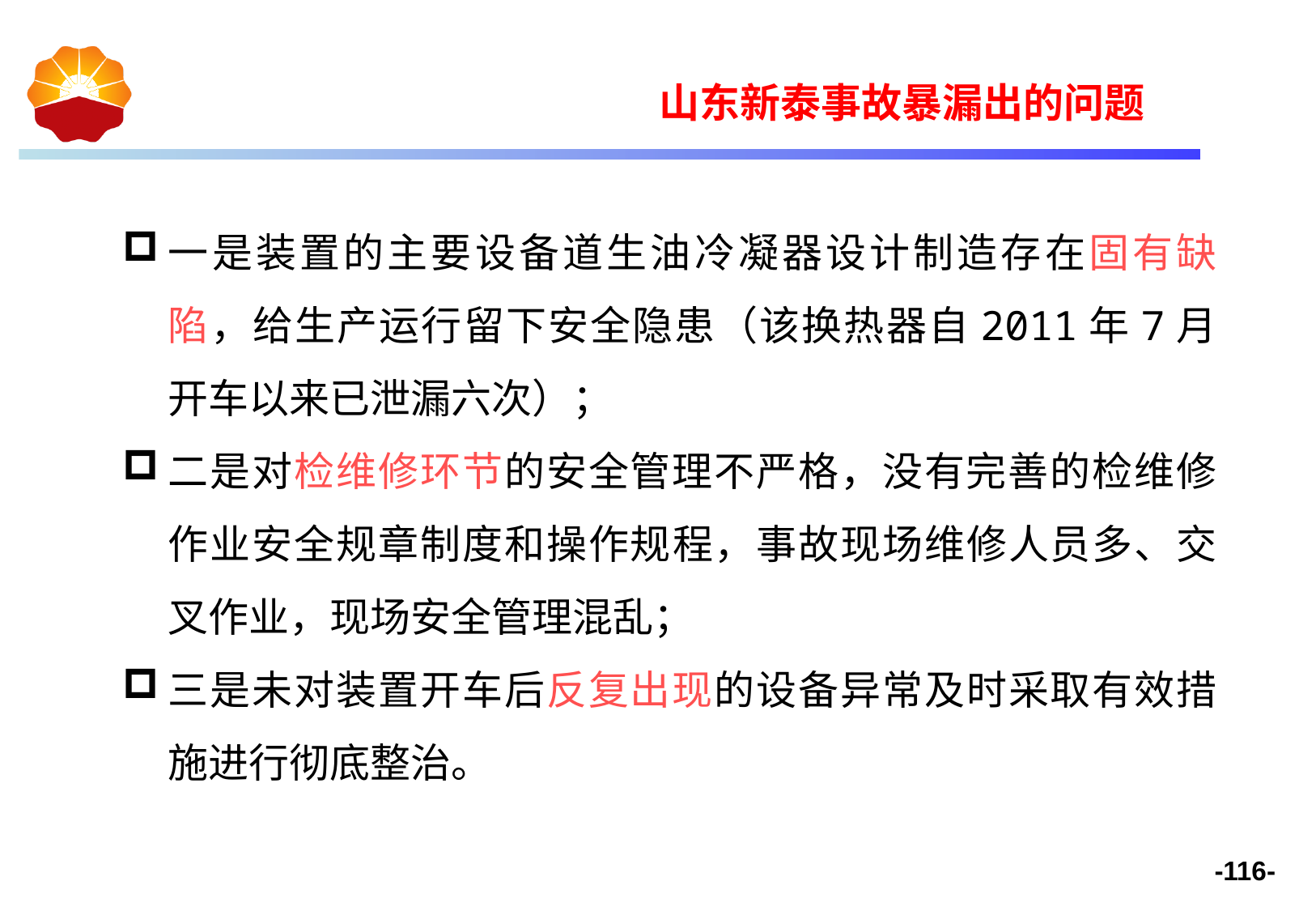

山东新泰事故暴漏出的问题
一是装置的主要设备道生油冷凝器设计制造存在固有缺陷，给生产运行留下安全隐患（该换热器自2011年7月开车以来已泄漏六次）；
二是对检维修环节的安全管理不严格，没有完善的检维修作业安全规章制度和操作规程，事故现场维修人员多、交叉作业，现场安全管理混乱；
三是未对装置开车后反复出现的设备异常及时采取有效措施进行彻底整治。